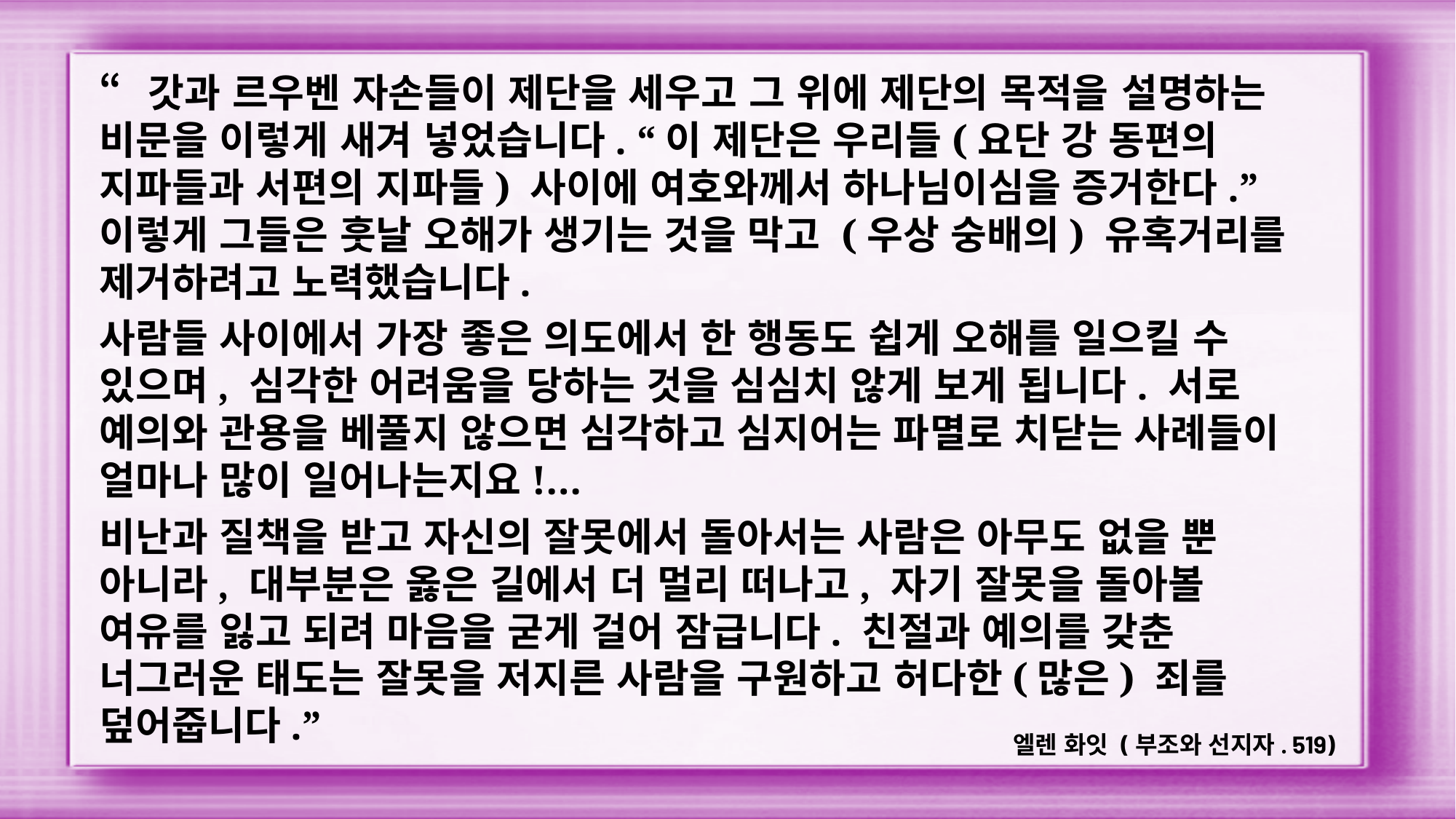

“갓과 르우벤 자손들이 제단을 세우고 그 위에 제단의 목적을 설명하는 비문을 이렇게 새겨 넣었습니다. “이 제단은 우리들(요단 강 동편의 지파들과 서편의 지파들) 사이에 여호와께서 하나님이심을 증거한다.” 이렇게 그들은 훗날 오해가 생기는 것을 막고 (우상 숭배의) 유혹거리를 제거하려고 노력했습니다.
사람들 사이에서 가장 좋은 의도에서 한 행동도 쉽게 오해를 일으킬 수 있으며, 심각한 어려움을 당하는 것을 심심치 않게 보게 됩니다. 서로 예의와 관용을 베풀지 않으면 심각하고 심지어는 파멸로 치닫는 사례들이 얼마나 많이 일어나는지요!…
비난과 질책을 받고 자신의 잘못에서 돌아서는 사람은 아무도 없을 뿐 아니라, 대부분은 옳은 길에서 더 멀리 떠나고, 자기 잘못을 돌아볼 여유를 잃고 되려 마음을 굳게 걸어 잠급니다. 친절과 예의를 갖춘 너그러운 태도는 잘못을 저지른 사람을 구원하고 허다한(많은) 죄를 덮어줍니다.”
엘렌 화잇 (부조와 선지자. 519)